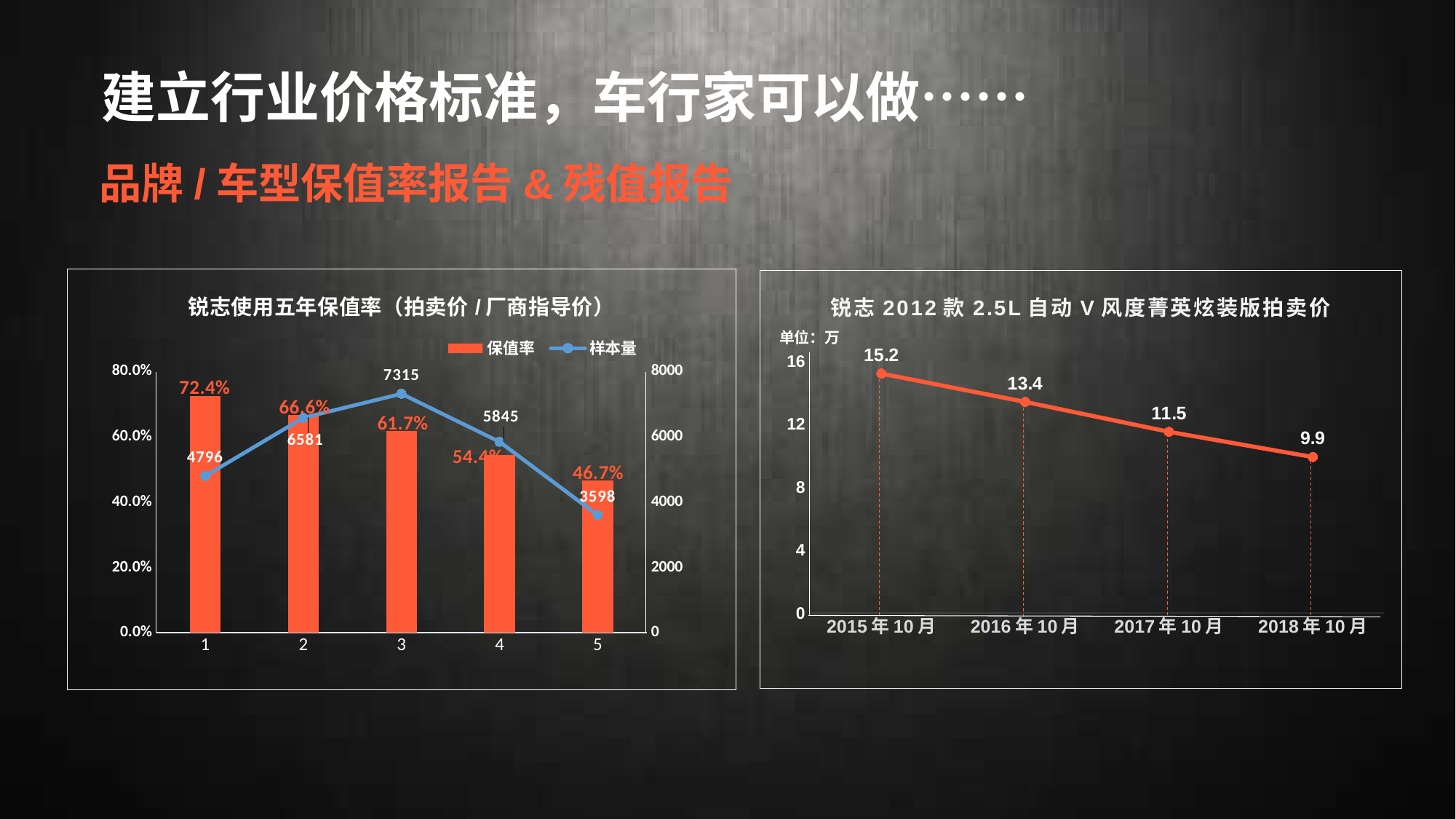

建立行业价格标准，车行家可以做……
品牌/车型保值率报告&残值报告

### Chart: 锐志使用五年保值率（拍卖价/厂商指导价）

| Category | 保值率 | 样本量 |
|---|---|---|
| 1 | 0.72439 | 4796.0 |
| 2 | 0.66648 | 6581.0 |
| 3 | 0.61695 | 7315.0 |
| 4 | 0.54378 | 5845.0 |
| 5 | 0.46681 | 3598.0 |

### Chart: 锐志2012款2.5L自动V风度菁英炫装版拍卖价

| Category | 拍卖价格预测 |
|---|---|
| 42278 | 15.2 |
| 42644 | 13.4 |
| 43009 | 11.5 |
| 43374 | 9.9 |
单位：万